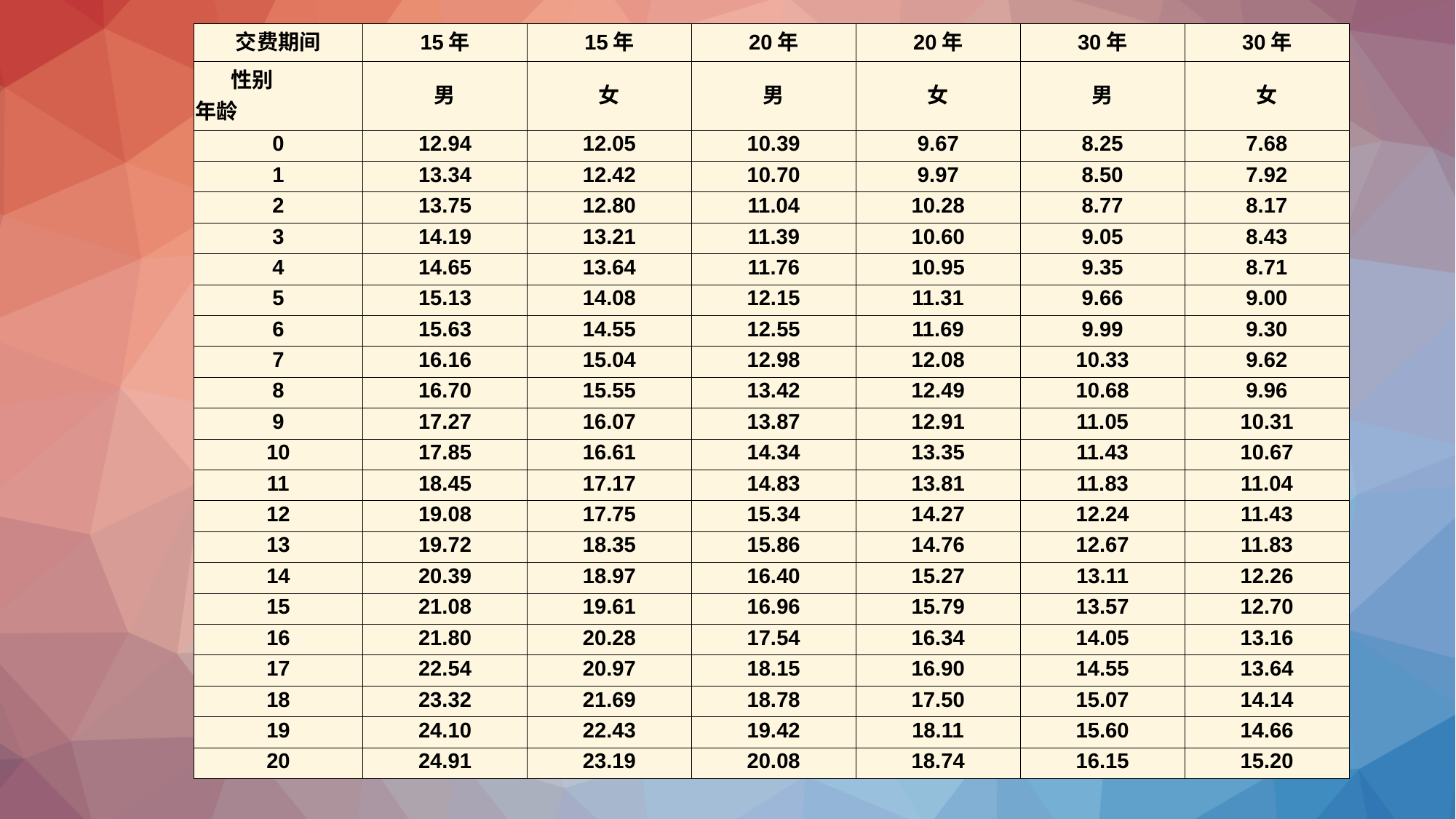

| 交费期间 | 15年 | 15年 | 20年 | 20年 | 30年 | 30年 |
| --- | --- | --- | --- | --- | --- | --- |
| 性别 年龄 | 男 | 女 | 男 | 女 | 男 | 女 |
| 0 | 12.94 | 12.05 | 10.39 | 9.67 | 8.25 | 7.68 |
| 1 | 13.34 | 12.42 | 10.70 | 9.97 | 8.50 | 7.92 |
| 2 | 13.75 | 12.80 | 11.04 | 10.28 | 8.77 | 8.17 |
| 3 | 14.19 | 13.21 | 11.39 | 10.60 | 9.05 | 8.43 |
| 4 | 14.65 | 13.64 | 11.76 | 10.95 | 9.35 | 8.71 |
| 5 | 15.13 | 14.08 | 12.15 | 11.31 | 9.66 | 9.00 |
| 6 | 15.63 | 14.55 | 12.55 | 11.69 | 9.99 | 9.30 |
| 7 | 16.16 | 15.04 | 12.98 | 12.08 | 10.33 | 9.62 |
| 8 | 16.70 | 15.55 | 13.42 | 12.49 | 10.68 | 9.96 |
| 9 | 17.27 | 16.07 | 13.87 | 12.91 | 11.05 | 10.31 |
| 10 | 17.85 | 16.61 | 14.34 | 13.35 | 11.43 | 10.67 |
| 11 | 18.45 | 17.17 | 14.83 | 13.81 | 11.83 | 11.04 |
| 12 | 19.08 | 17.75 | 15.34 | 14.27 | 12.24 | 11.43 |
| 13 | 19.72 | 18.35 | 15.86 | 14.76 | 12.67 | 11.83 |
| 14 | 20.39 | 18.97 | 16.40 | 15.27 | 13.11 | 12.26 |
| 15 | 21.08 | 19.61 | 16.96 | 15.79 | 13.57 | 12.70 |
| 16 | 21.80 | 20.28 | 17.54 | 16.34 | 14.05 | 13.16 |
| 17 | 22.54 | 20.97 | 18.15 | 16.90 | 14.55 | 13.64 |
| 18 | 23.32 | 21.69 | 18.78 | 17.50 | 15.07 | 14.14 |
| 19 | 24.10 | 22.43 | 19.42 | 18.11 | 15.60 | 14.66 |
| 20 | 24.91 | 23.19 | 20.08 | 18.74 | 16.15 | 15.20 |